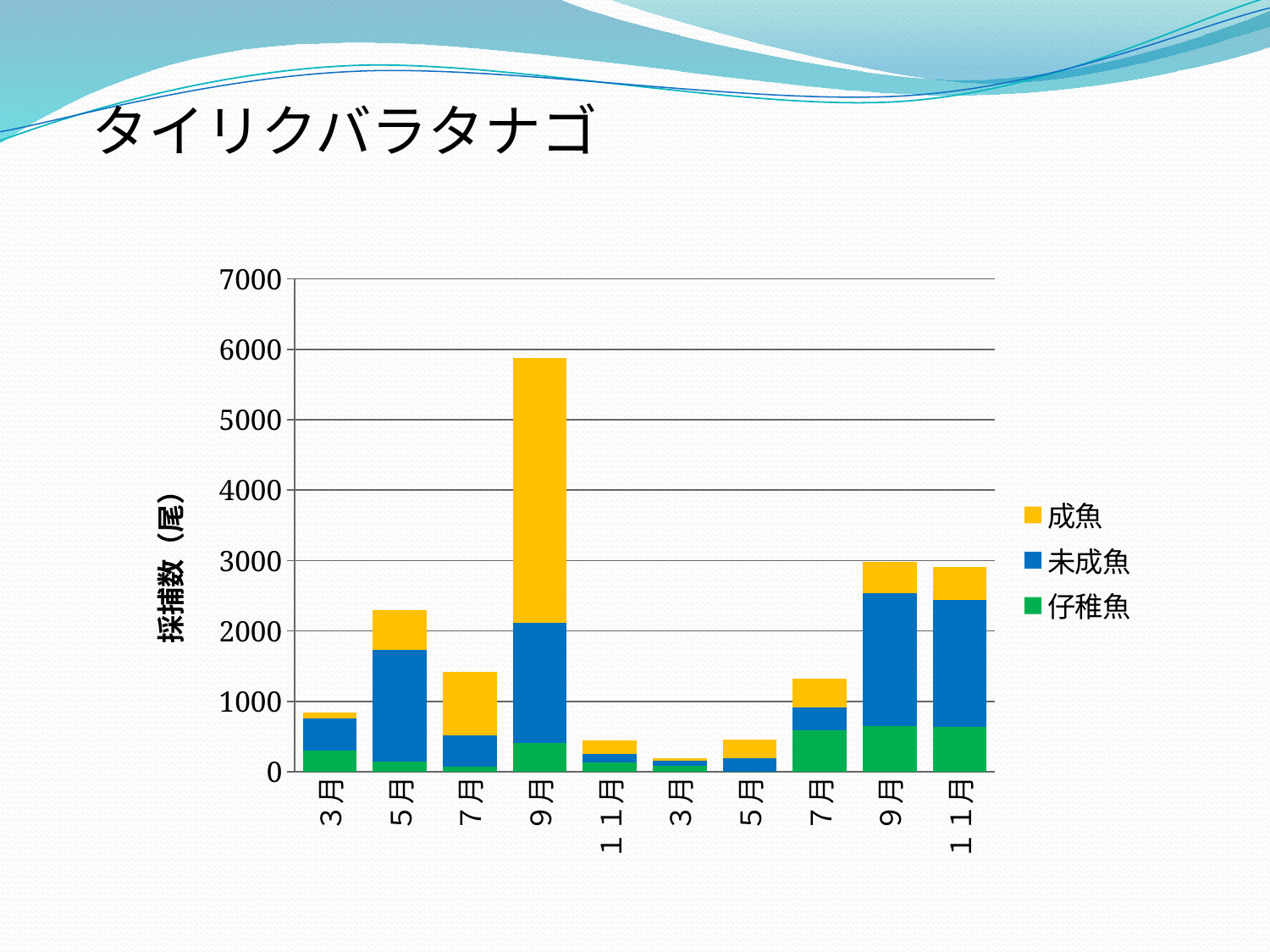

タイリクバラタナゴ

### Chart

| Category | 仔稚魚 | 未成魚 | 成魚 |
|---|---|---|---|
| ３月 | 304.0 | 451.0 | 92.0 |
| ５月 | 150.0 | 1582.0 | 558.0 |
| ７月 | 76.0 | 436.0 | 904.0 |
| ９月 | 410.0 | 1706.0 | 3764.0 |
| １１月 | 127.0 | 127.0 | 187.0 |
| ３月 | 85.0 | 75.0 | 31.0 |
| ５月 | 0.0 | 191.0 | 261.0 |
| ７月 | 584.0 | 329.0 | 405.0 |
| ９月 | 650.0 | 1887.0 | 439.0 |
| １１月 | 638.0 | 1798.0 | 470.0 |